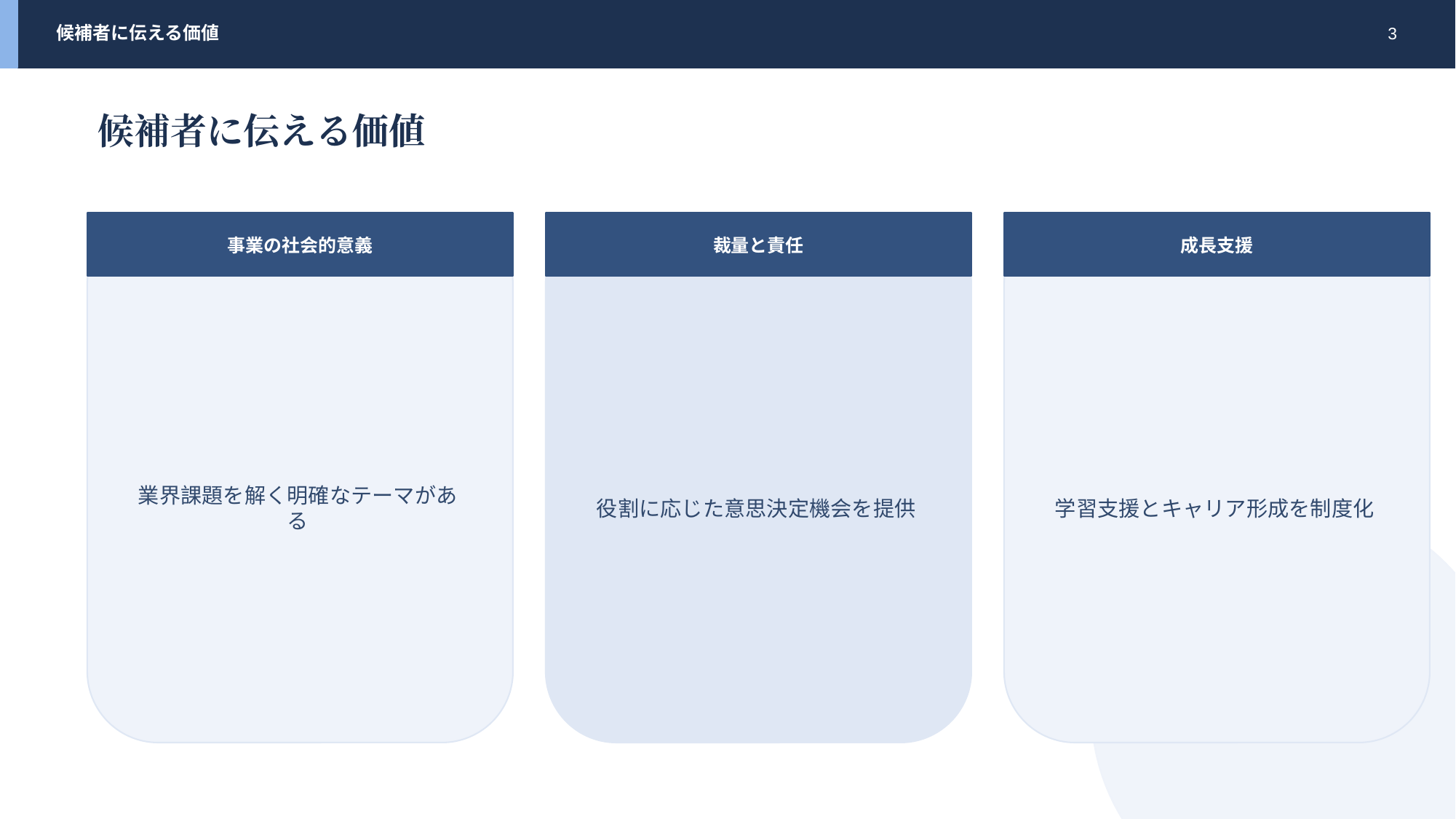

候補者に伝える価値
3
候補者に伝える価値

事業の社会的意義
裁量と責任
成長支援
業界課題を解く明確なテーマがある
役割に応じた意思決定機会を提供
学習支援とキャリア形成を制度化